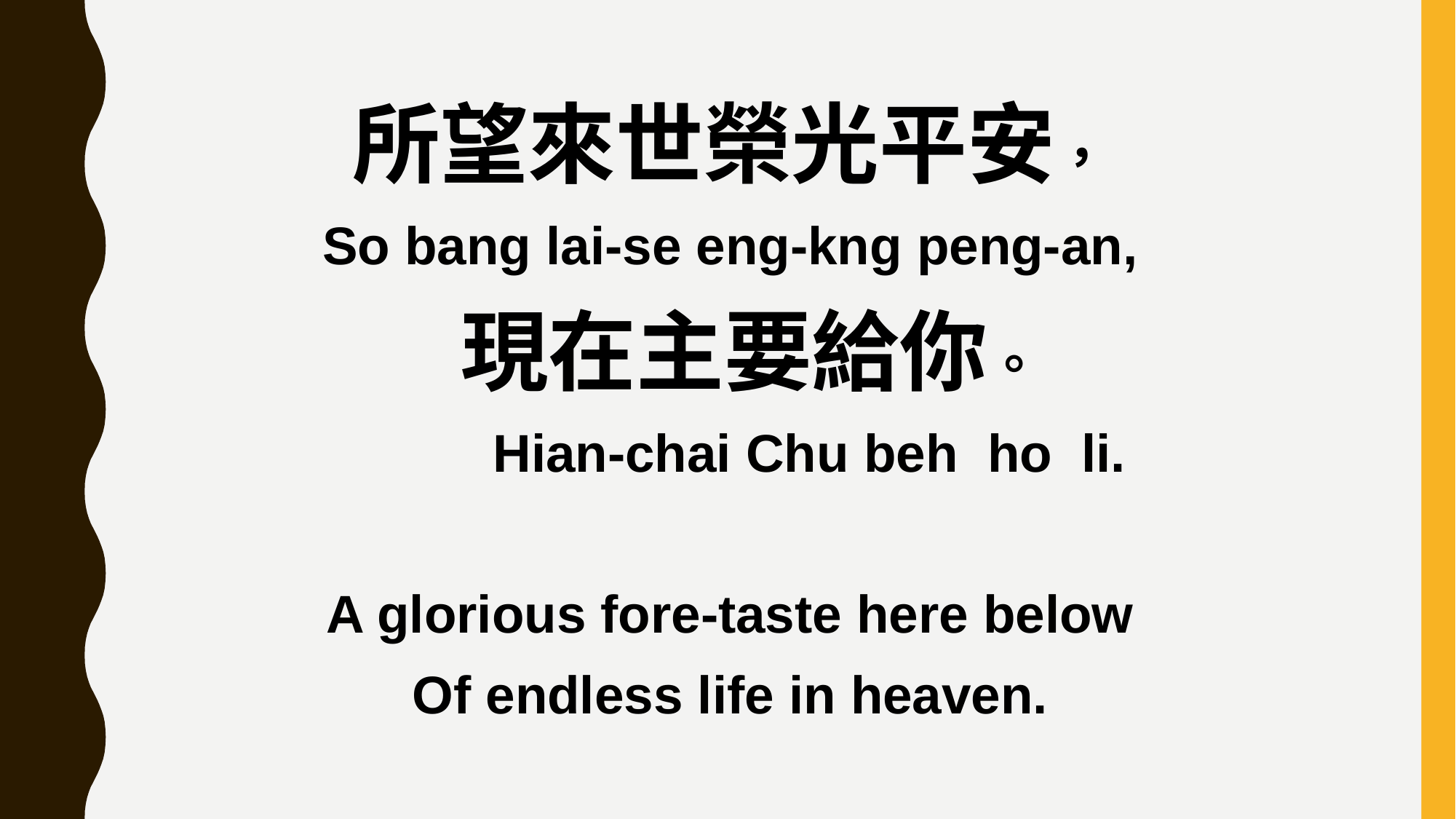

所望來世榮光平安，
So bang lai-se eng-kng peng-an,
 現在主要給你。
                    Hian-chai Chu beh  ho  li.

A glorious fore-taste here below
Of endless life in heaven.